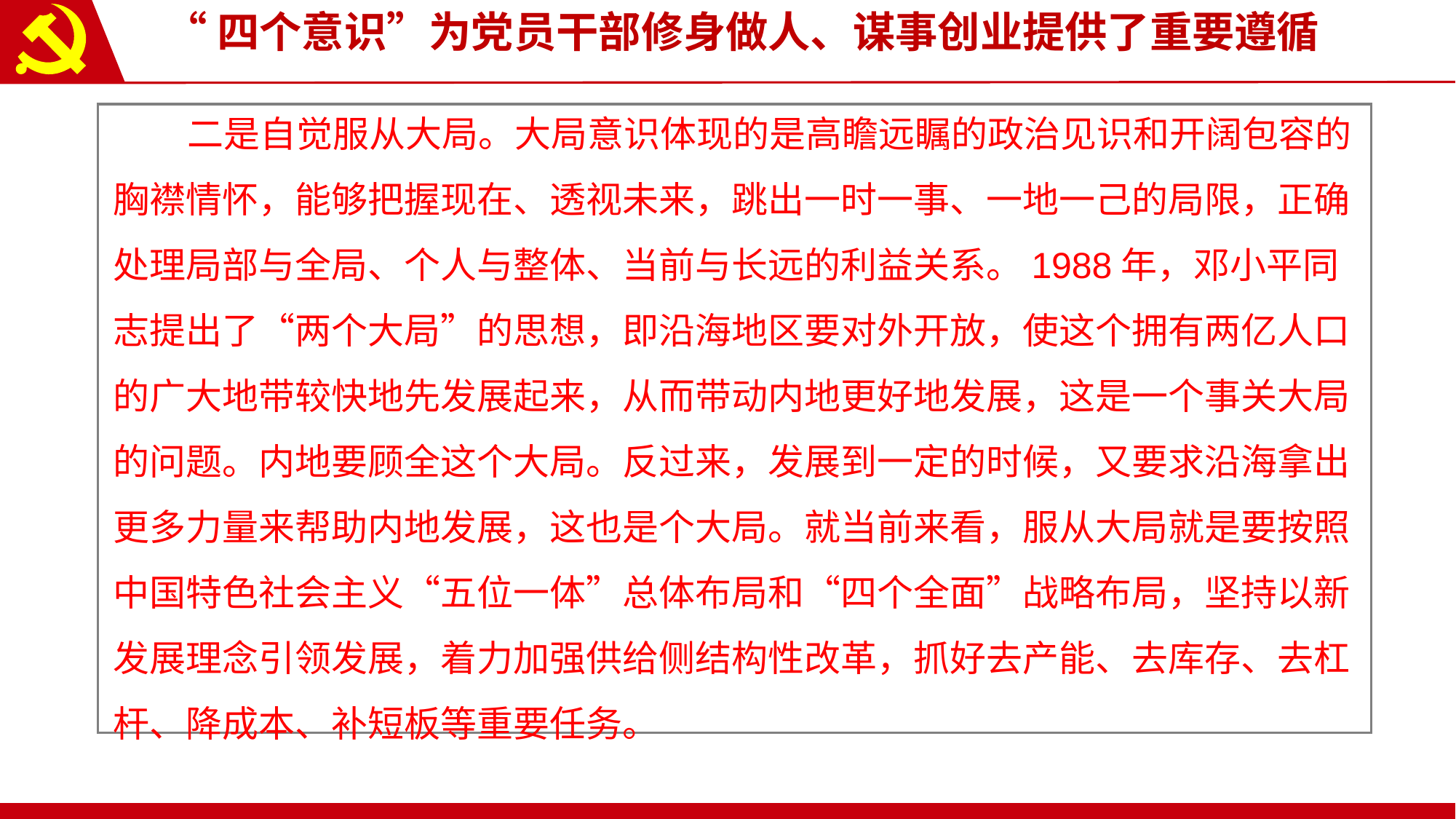

“四个意识”为党员干部修身做人、谋事创业提供了重要遵循
        二是自觉服从大局。大局意识体现的是高瞻远瞩的政治见识和开阔包容的胸襟情怀，能够把握现在、透视未来，跳出一时一事、一地一己的局限，正确处理局部与全局、个人与整体、当前与长远的利益关系。1988年，邓小平同志提出了“两个大局”的思想，即沿海地区要对外开放，使这个拥有两亿人口的广大地带较快地先发展起来，从而带动内地更好地发展，这是一个事关大局的问题。内地要顾全这个大局。反过来，发展到一定的时候，又要求沿海拿出更多力量来帮助内地发展，这也是个大局。就当前来看，服从大局就是要按照中国特色社会主义“五位一体”总体布局和“四个全面”战略布局，坚持以新发展理念引领发展，着力加强供给侧结构性改革，抓好去产能、去库存、去杠杆、降成本、补短板等重要任务。